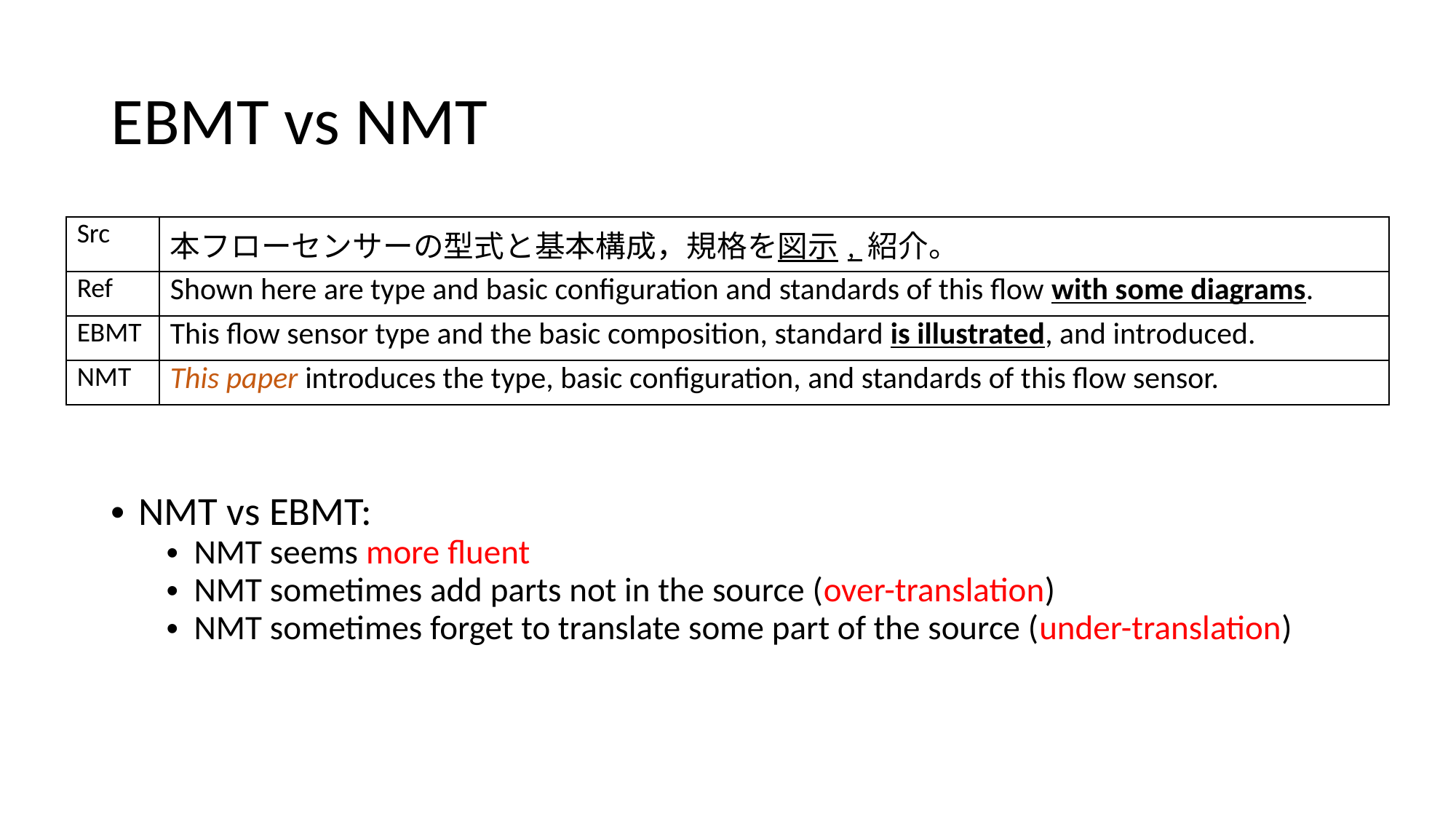

# EBMT vs NMT
| Src | 本フローセンサーの型式と基本構成，規格を図示, 紹介。 |
| --- | --- |
| Ref | Shown here are type and basic configuration and standards of this flow with some diagrams. |
| EBMT | This flow sensor type and the basic composition, standard is illustrated, and introduced. |
| NMT | This paper introduces the type, basic configuration, and standards of this flow sensor. |
NMT vs EBMT:
NMT seems more fluent
NMT sometimes add parts not in the source (over-translation)
NMT sometimes forget to translate some part of the source (under-translation)